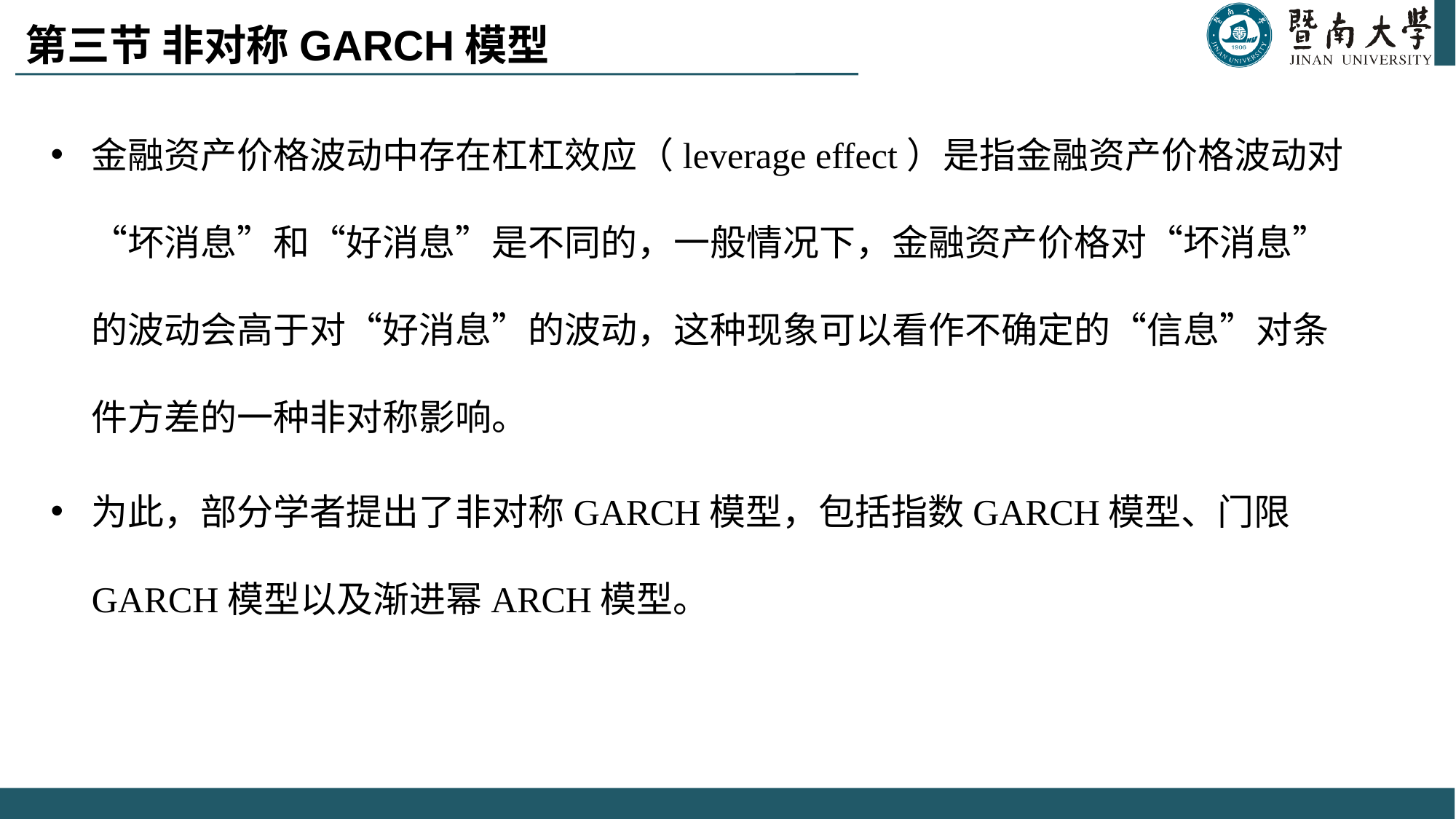

# 第三节 非对称GARCH模型
金融资产价格波动中存在杠杠效应（leverage effect）是指金融资产价格波动对“坏消息”和“好消息”是不同的，一般情况下，金融资产价格对“坏消息”的波动会高于对“好消息”的波动，这种现象可以看作不确定的“信息”对条件方差的一种非对称影响。
为此，部分学者提出了非对称GARCH模型，包括指数GARCH模型、门限GARCH模型以及渐进幂ARCH模型。